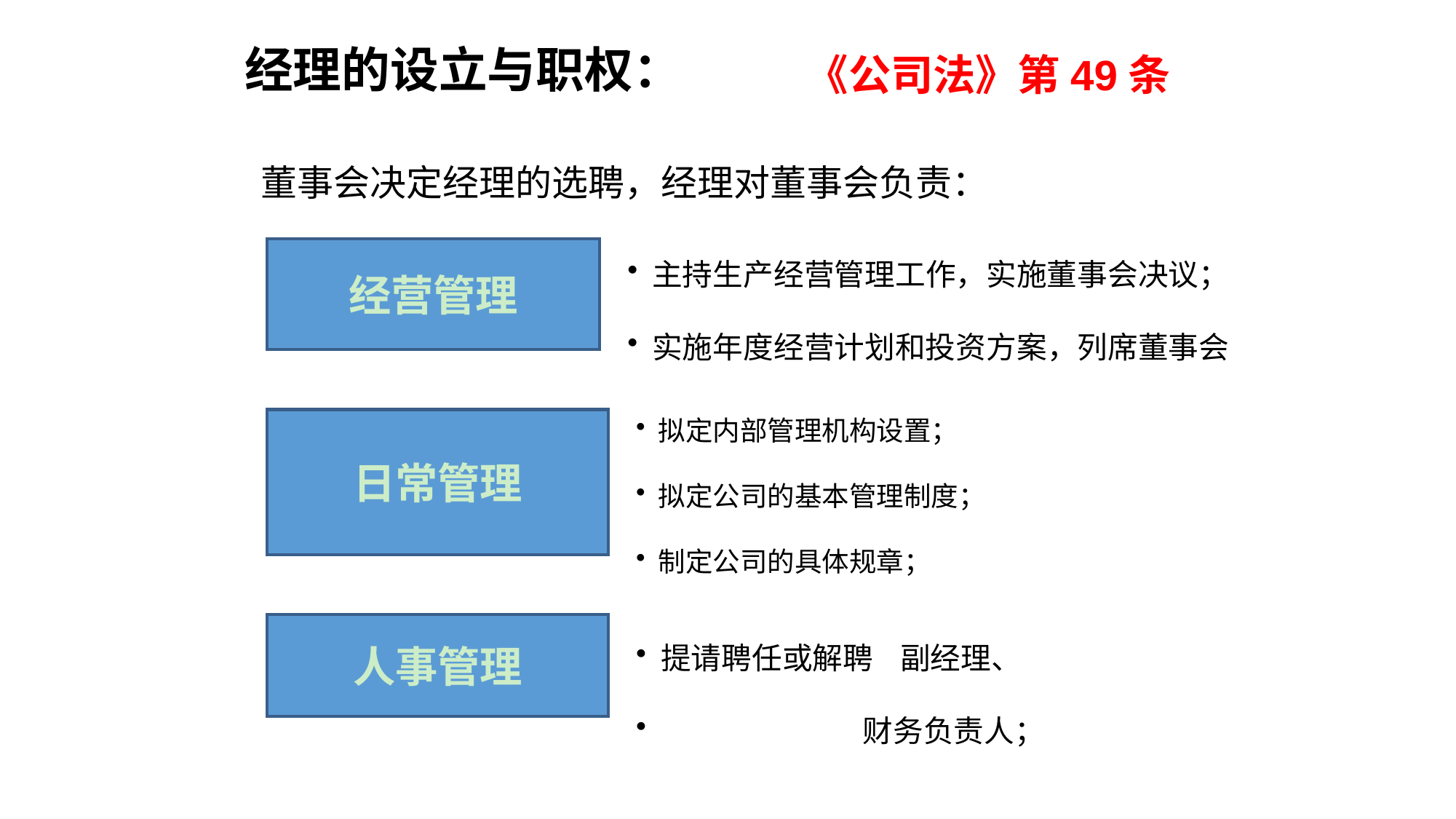

经理的设立与职权：
《公司法》第49条
董事会决定经理的选聘，经理对董事会负责：
 主持生产经营管理工作，实施董事会决议；
 实施年度经营计划和投资方案，列席董事会
经营管理
 拟定内部管理机构设置；
 拟定公司的基本管理制度；
 制定公司的具体规章；
日常管理
 提请聘任或解聘    副经理、
                               财务负责人；
人事管理